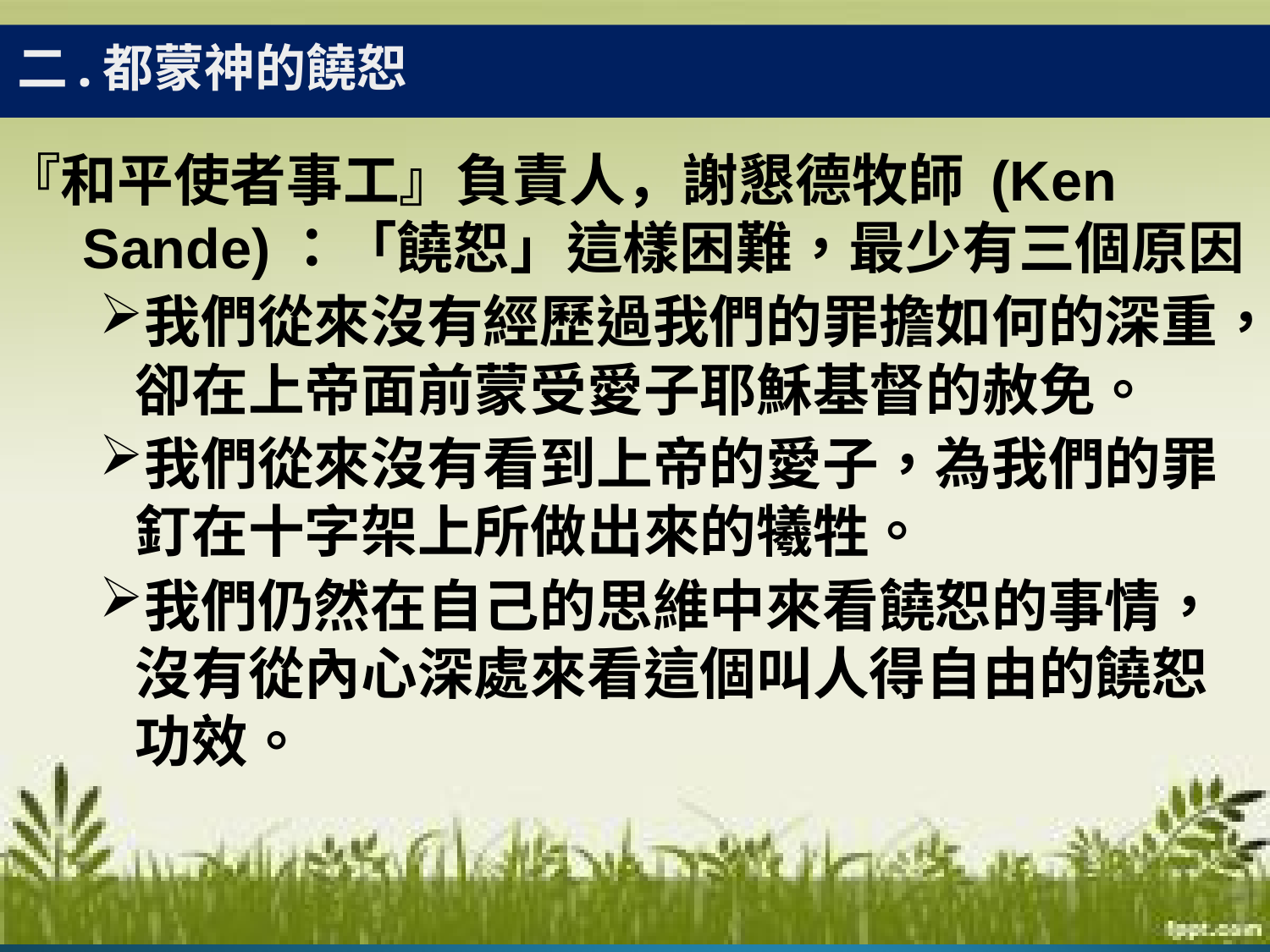

二.都蒙神的饒恕
『和平使者事工』負責人，謝懇德牧師 (Ken
     Sande)：「饒恕」這樣困難，最少有三個原因
我們從來沒有經歷過我們的罪擔如何的深重，卻在上帝面前蒙受愛子耶穌基督的赦免。
我們從來沒有看到上帝的愛子，為我們的罪釘在十字架上所做出來的犧牲。
我們仍然在自己的思維中來看饒恕的事情，沒有從內心深處來看這個叫人得自由的饒恕功效。